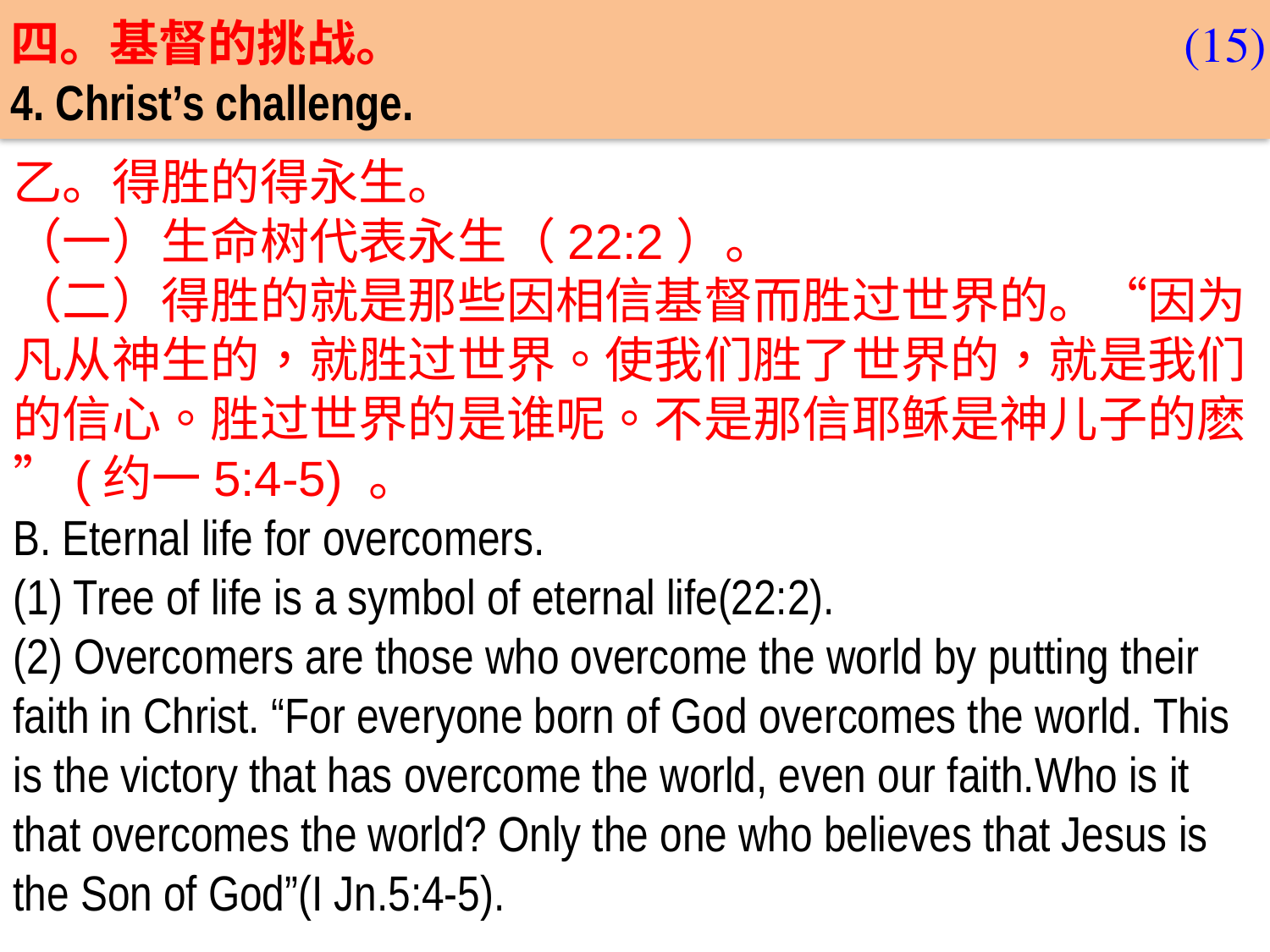

四。基督的挑战。
4. Christ’s challenge.
(15)
乙。得胜的得永生。
（一）生命树代表永生（22:2）。
（二）得胜的就是那些因相信基督而胜过世界的。“因为凡从神生的，就胜过世界。使我们胜了世界的，就是我们的信心。胜过世界的是谁呢。不是那信耶稣是神儿子的麽”(约一5:4-5) 。
B. Eternal life for overcomers.
(1) Tree of life is a symbol of eternal life(22:2).
(2) Overcomers are those who overcome the world by putting their faith in Christ. “For everyone born of God overcomes the world. This is the victory that has overcome the world, even our faith.Who is it that overcomes the world? Only the one who believes that Jesus is the Son of God”(I Jn.5:4-5).